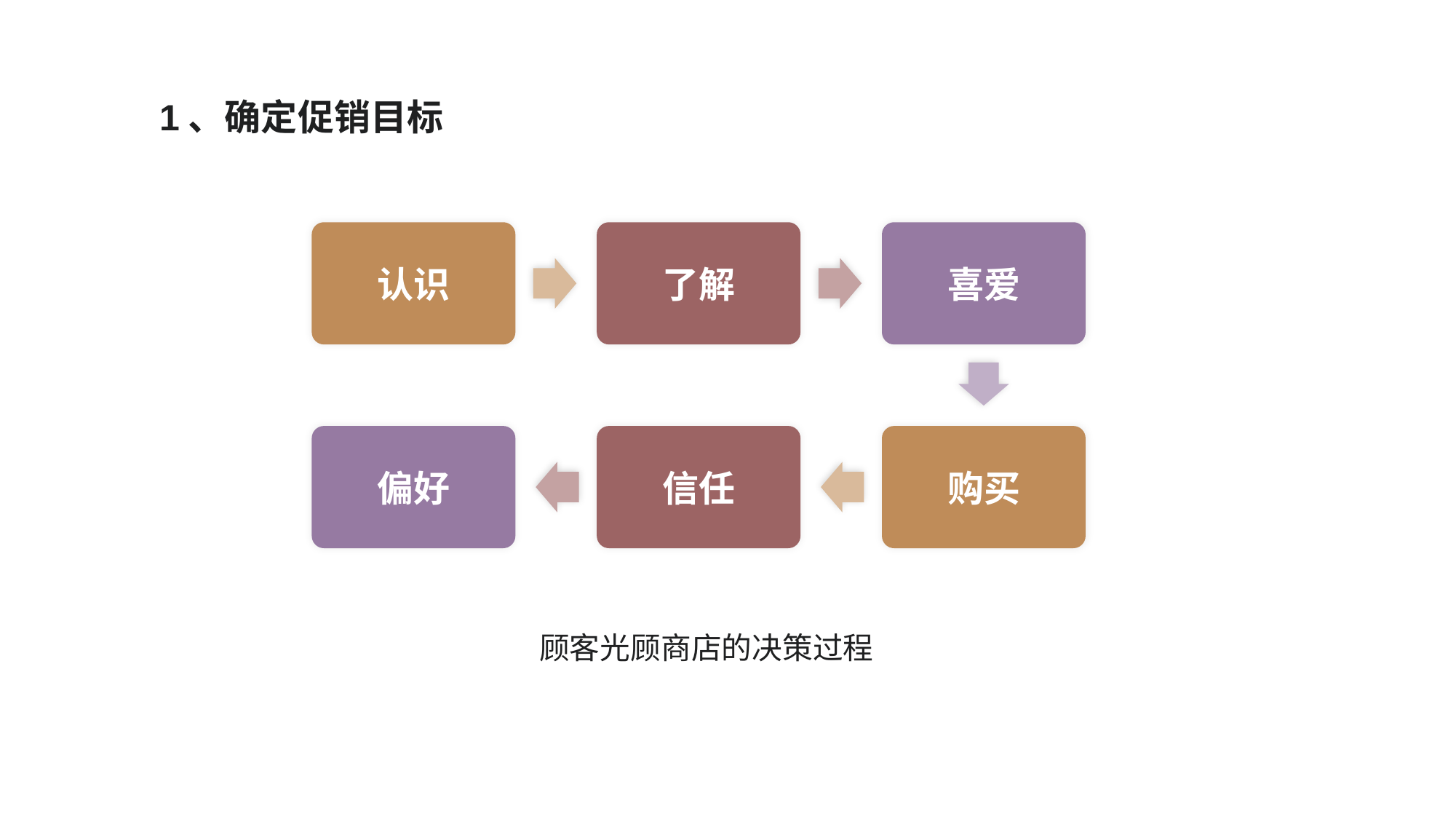

1、确定促销目标
认识
了解
喜爱

偏好
信任
购买

顾客光顾商店的决策过程